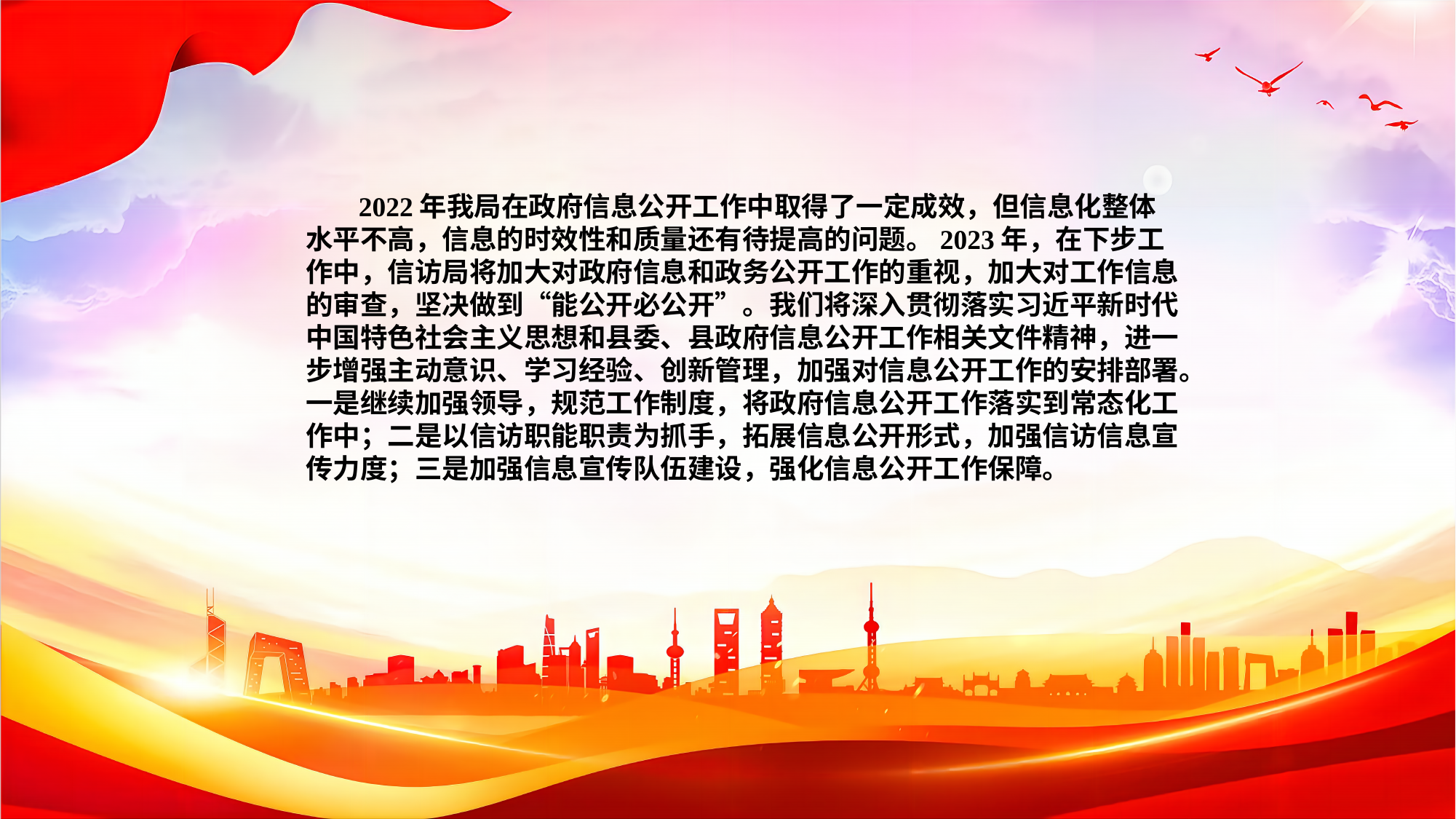

2022年我局在政府信息公开工作中取得了一定成效，但信息化整体水平不高，信息的时效性和质量还有待提高的问题。2023年，在下步工作中，信访局将加大对政府信息和政务公开工作的重视，加大对工作信息的审查，坚决做到“能公开必公开”。我们将深入贯彻落实习近平新时代中国特色社会主义思想和县委、县政府信息公开工作相关文件精神，进一步增强主动意识、学习经验、创新管理，加强对信息公开工作的安排部署。一是继续加强领导，规范工作制度，将政府信息公开工作落实到常态化工作中；二是以信访职能职责为抓手，拓展信息公开形式，加强信访信息宣传力度；三是加强信息宣传队伍建设，强化信息公开工作保障。